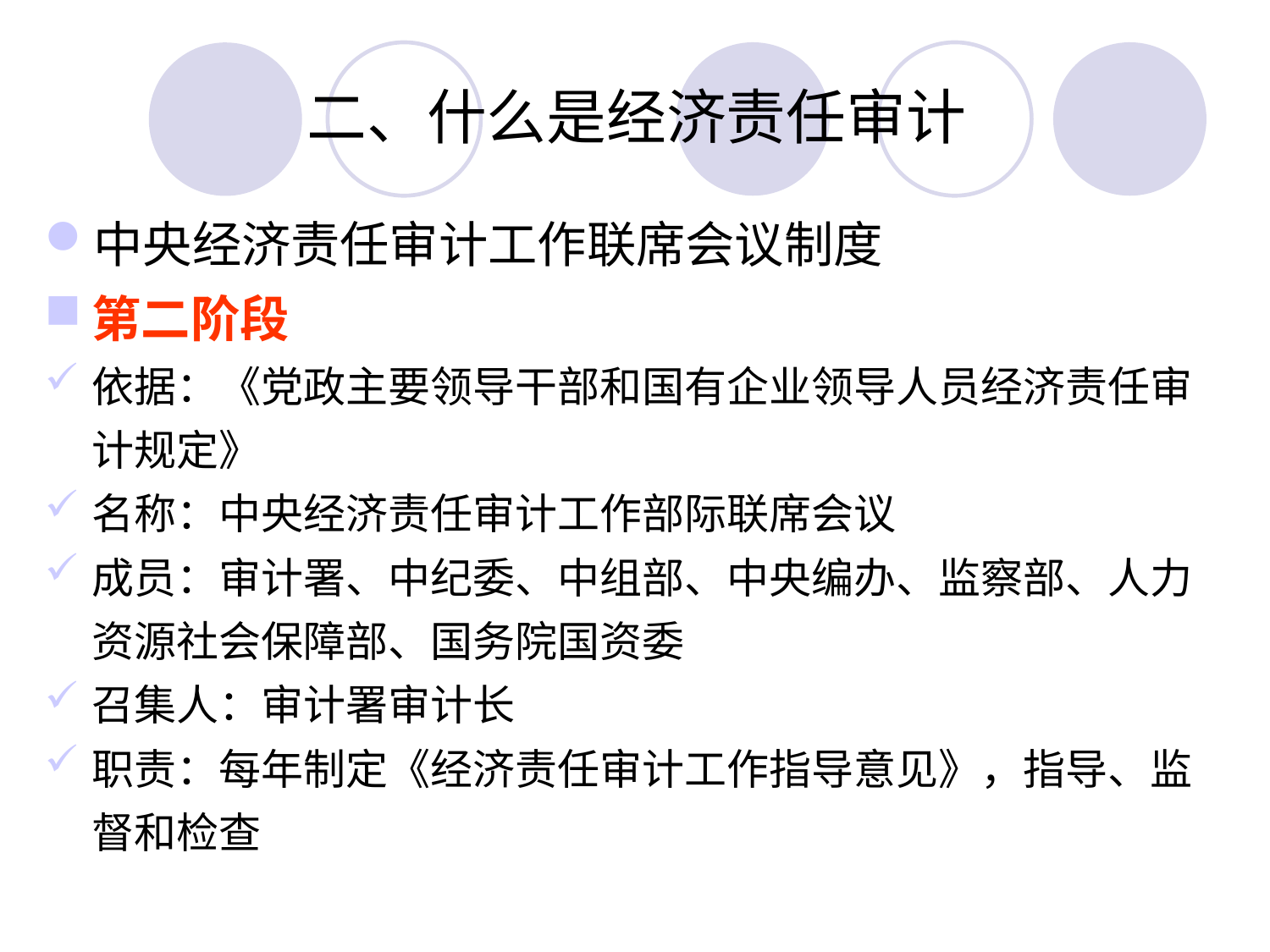

# 二、什么是经济责任审计
中央经济责任审计工作联席会议制度
第二阶段
依据：《党政主要领导干部和国有企业领导人员经济责任审计规定》
名称：中央经济责任审计工作部际联席会议
成员：审计署、中纪委、中组部、中央编办、监察部、人力资源社会保障部、国务院国资委
召集人：审计署审计长
职责：每年制定《经济责任审计工作指导意见》，指导、监督和检查